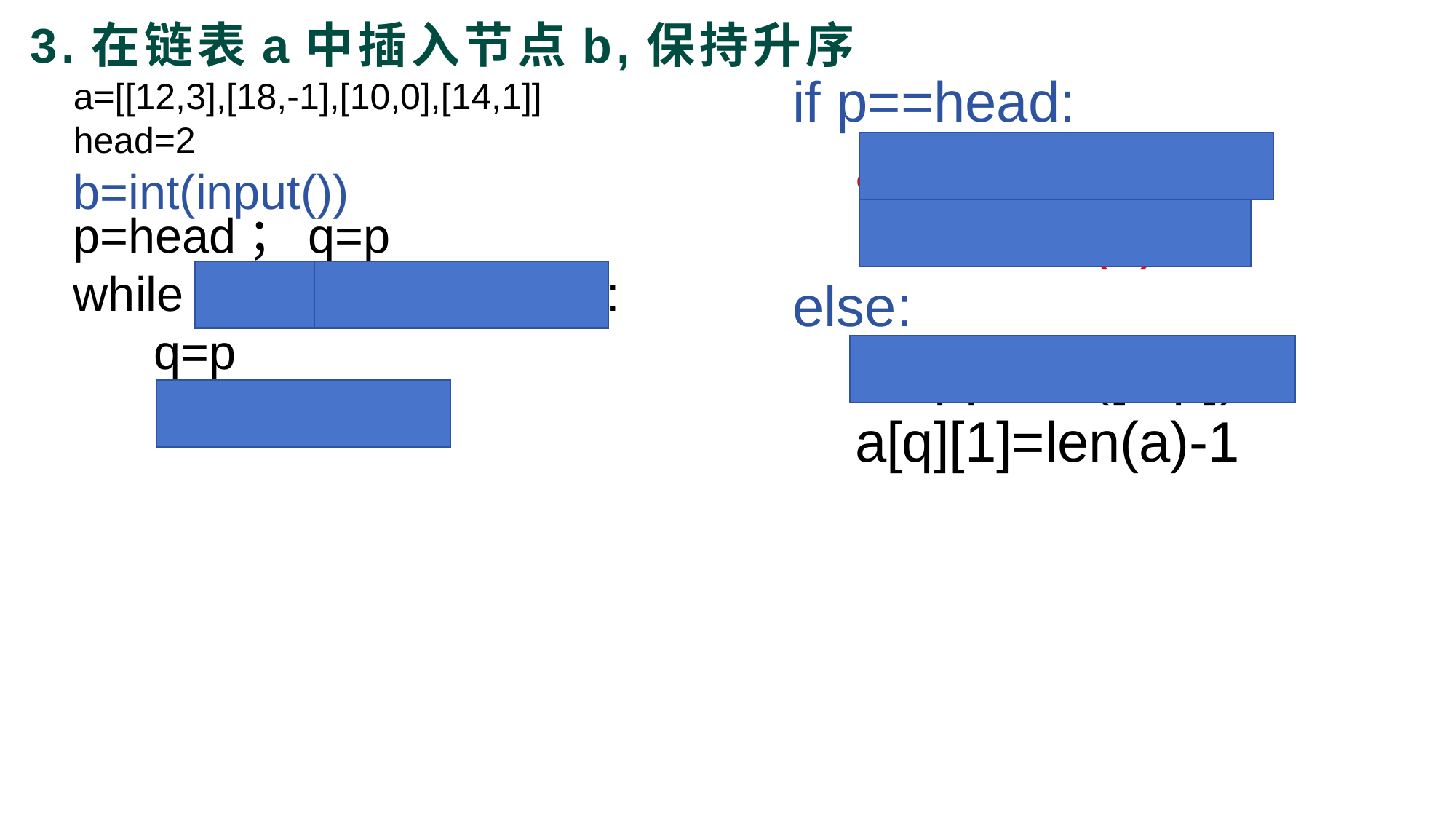

3.在链表a中插入节点b,保持升序
if p==head:
    a.append([b,p])
    head=len(a)-1
else:
    a.append([b,p])
    a[q][1]=len(a)-1

a=[[12,3],[18,-1],[10,0],[14,1]]
head=2
b=int(input())

p=head；q=p
while p!=-1 and a[p][0]<b:
      q=p
      p=a[p][1]